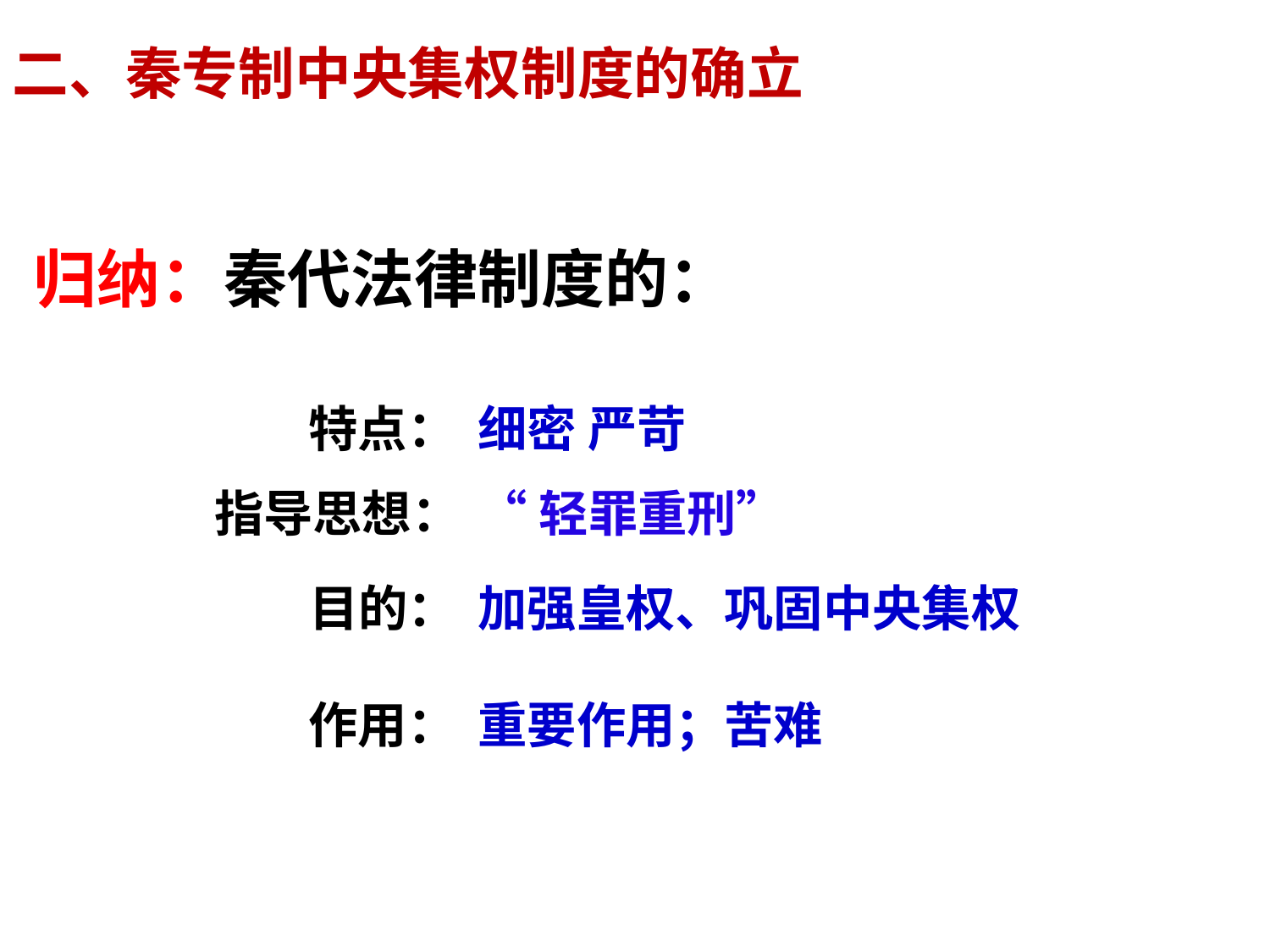

二、秦专制中央集权制度的确立
归纳：秦代法律制度的：
特点：
细密 严苛
指导思想：
“轻罪重刑”
目的：
加强皇权、巩固中央集权
作用：
重要作用；苦难